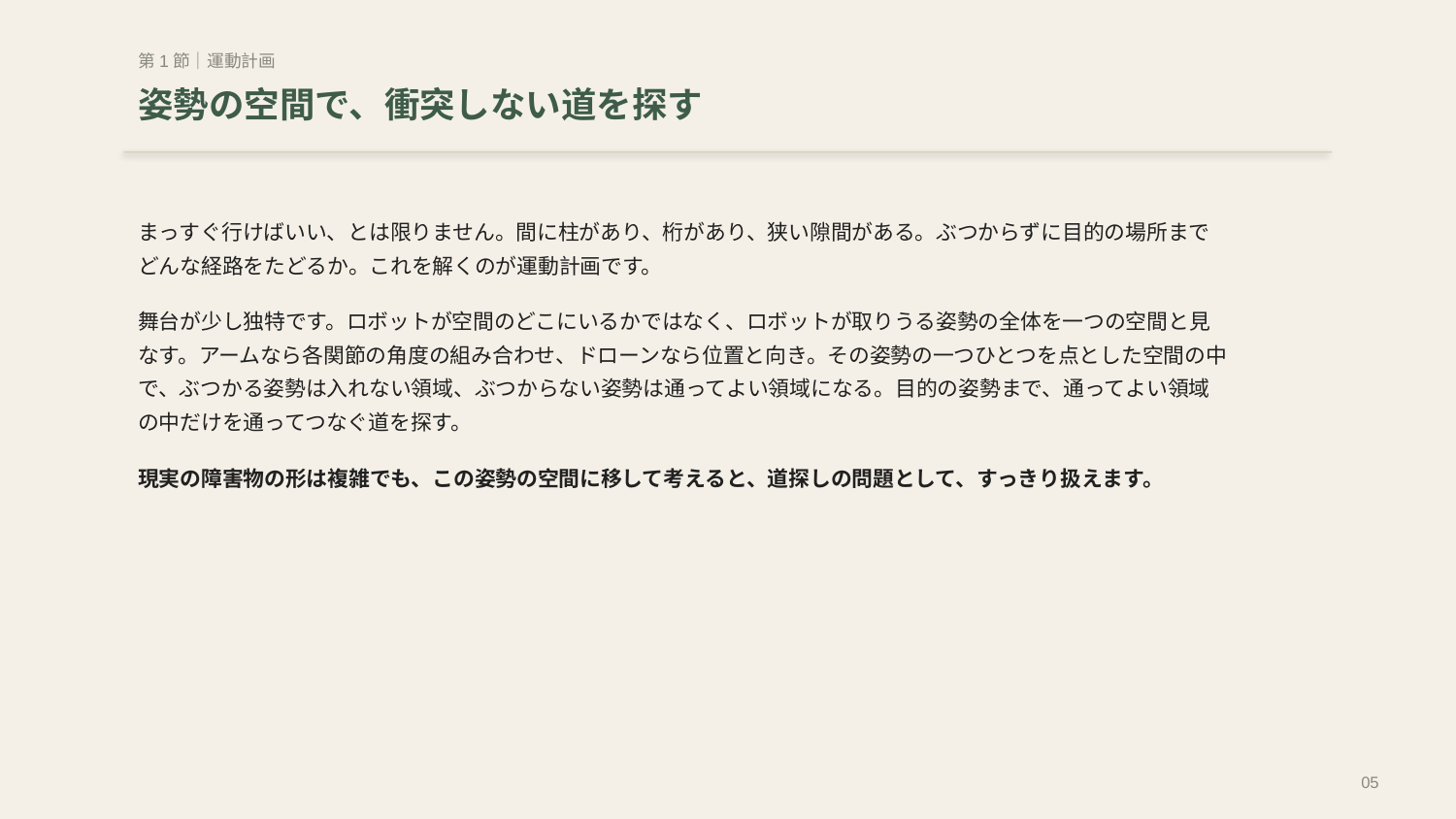

第1節｜運動計画
姿勢の空間で、衝突しない道を探す

まっすぐ行けばいい、とは限りません。間に柱があり、桁があり、狭い隙間がある。ぶつからずに目的の場所までどんな経路をたどるか。これを解くのが運動計画です。
舞台が少し独特です。ロボットが空間のどこにいるかではなく、ロボットが取りうる姿勢の全体を一つの空間と見なす。アームなら各関節の角度の組み合わせ、ドローンなら位置と向き。その姿勢の一つひとつを点とした空間の中で、ぶつかる姿勢は入れない領域、ぶつからない姿勢は通ってよい領域になる。目的の姿勢まで、通ってよい領域の中だけを通ってつなぐ道を探す。
現実の障害物の形は複雑でも、この姿勢の空間に移して考えると、道探しの問題として、すっきり扱えます。
05